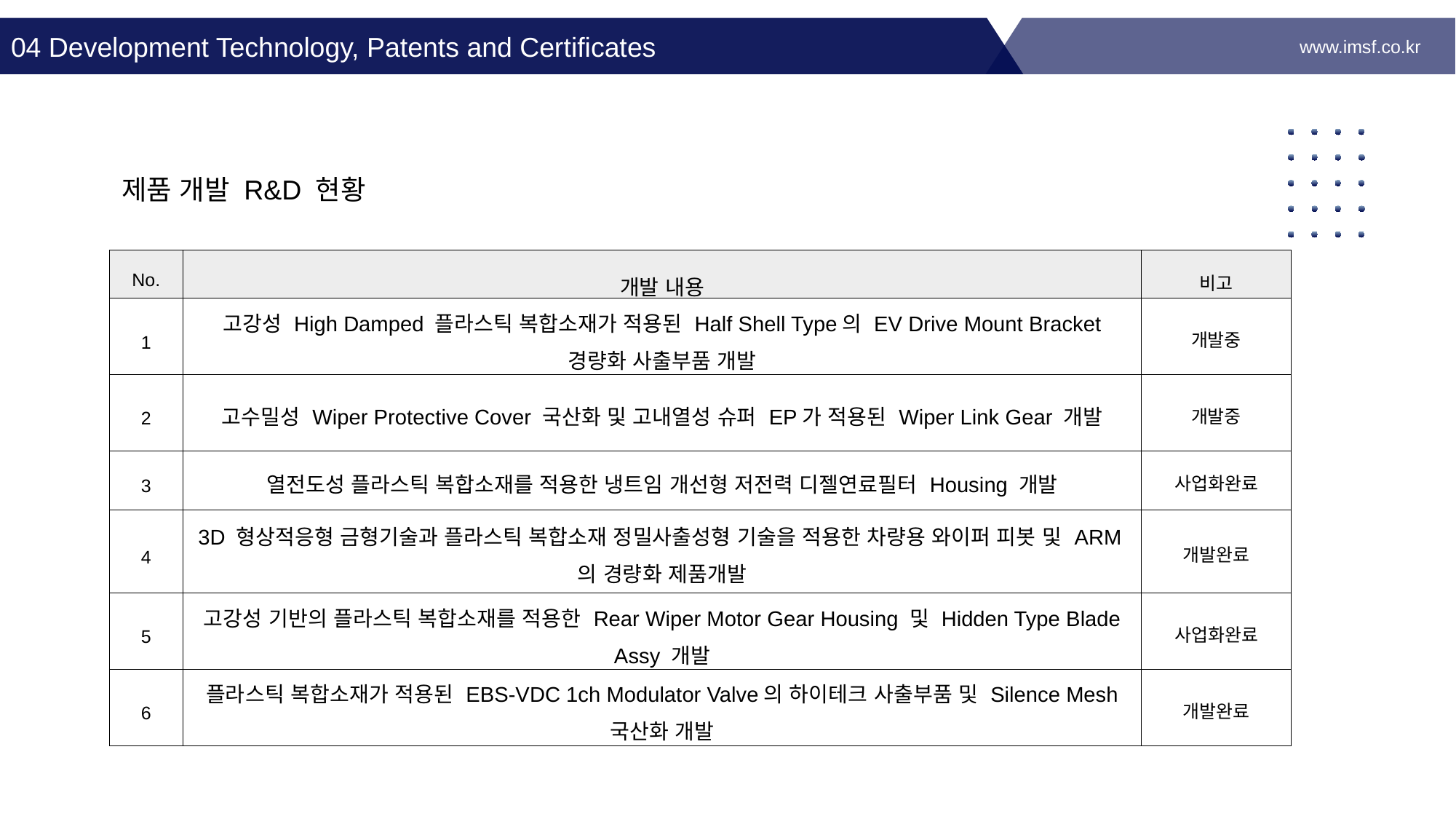

04 Development Technology, Patents and Certificates

www.imsf.co.kr

제품 개발 R&D 현황
| No. | 개발 내용 | 비고 |
| --- | --- | --- |
| 1 | 고강성 High Damped 플라스틱 복합소재가 적용된 Half Shell Type의 EV Drive Mount Bracket 경량화 사출부품 개발 | 개발중 |
| 2 | 고수밀성 Wiper Protective Cover 국산화 및 고내열성 슈퍼 EP가 적용된 Wiper Link Gear 개발 | 개발중 |
| 3 | 열전도성 플라스틱 복합소재를 적용한 냉트임 개선형 저전력 디젤연료필터 Housing 개발 | 사업화완료 |
| 4 | 3D 형상적응형 금형기술과 플라스틱 복합소재 정밀사출성형 기술을 적용한 차량용 와이퍼 피봇 및 ARM의 경량화 제품개발 | 개발완료 |
| 5 | 고강성 기반의 플라스틱 복합소재를 적용한 Rear Wiper Motor Gear Housing 및 Hidden Type Blade Assy 개발 | 사업화완료 |
| 6 | 플라스틱 복합소재가 적용된 EBS-VDC 1ch Modulator Valve의 하이테크 사출부품 및 Silence Mesh 국산화 개발 | 개발완료 |